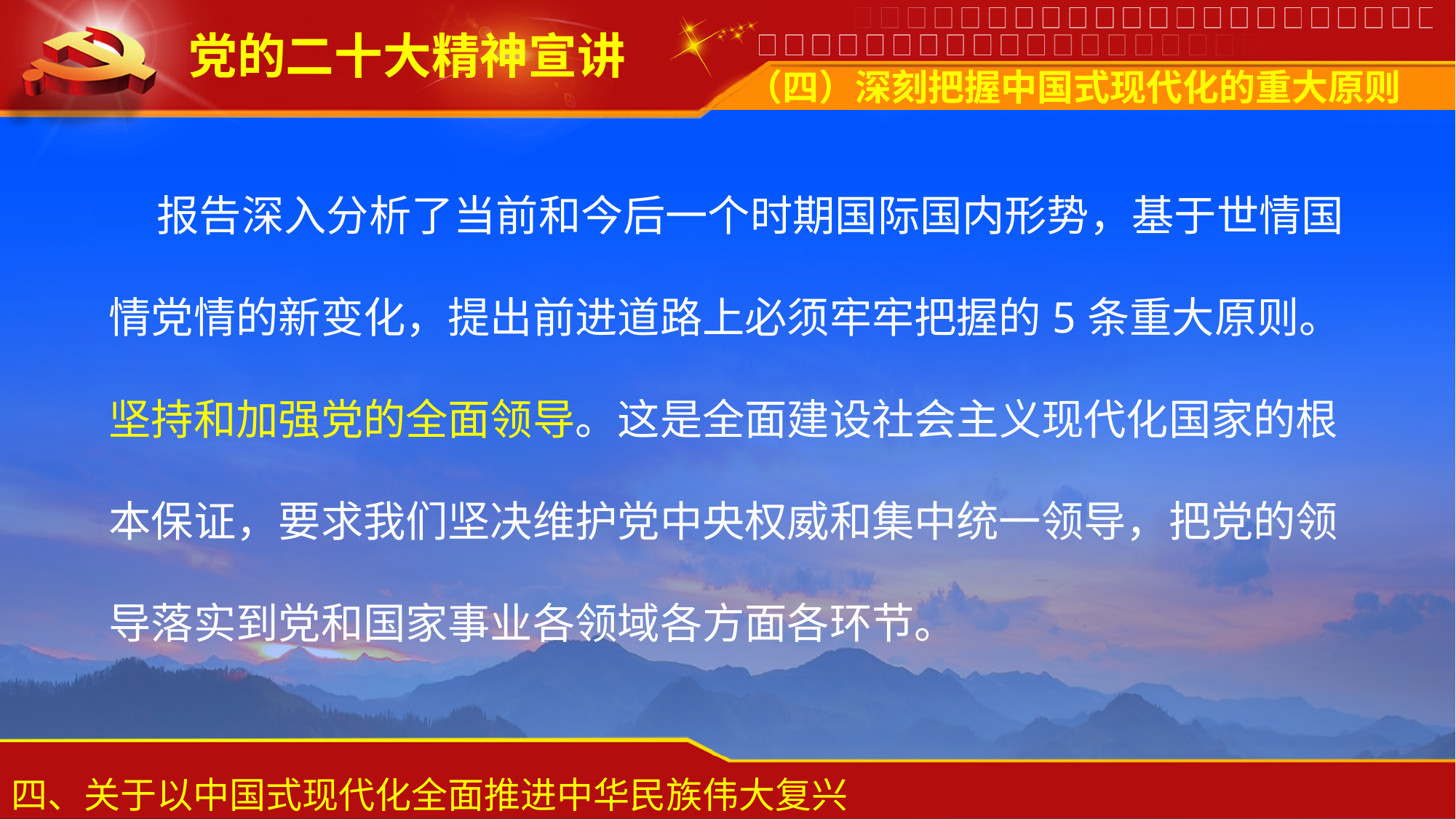

党的二十大精神宣讲
（四）深刻把握中国式现代化的重大原则
    报告深入分析了当前和今后一个时期国际国内形势，基于世情国情党情的新变化，提出前进道路上必须牢牢把握的5条重大原则。坚持和加强党的全面领导。这是全面建设社会主义现代化国家的根本保证，要求我们坚决维护党中央权威和集中统一领导，把党的领导落实到党和国家事业各领域各方面各环节。
四、关于以中国式现代化全面推进中华民族伟大复兴